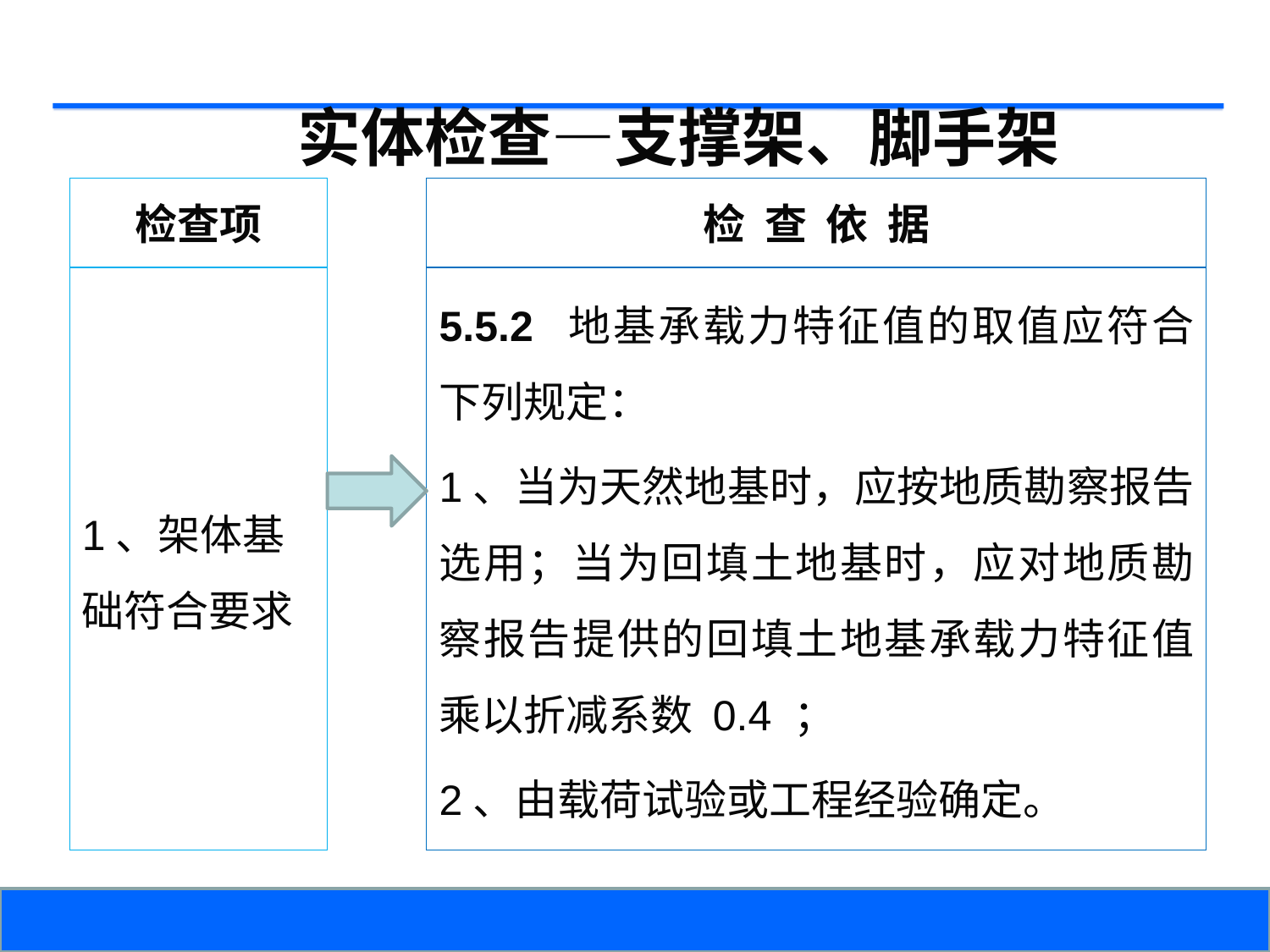

实体检查—支撑架、脚手架
检查项
检  查  依  据
1、架体基础符合要求
5.5.2	地基承载力特征值的取值应符合下列规定：
1、当为天然地基时，应按地质勘察报告选用；当为回填土地基时，应对地质勘察报告提供的回填土地基承载力特征值乘以折减系数 0.4 ；
2、由载荷试验或工程经验确定。